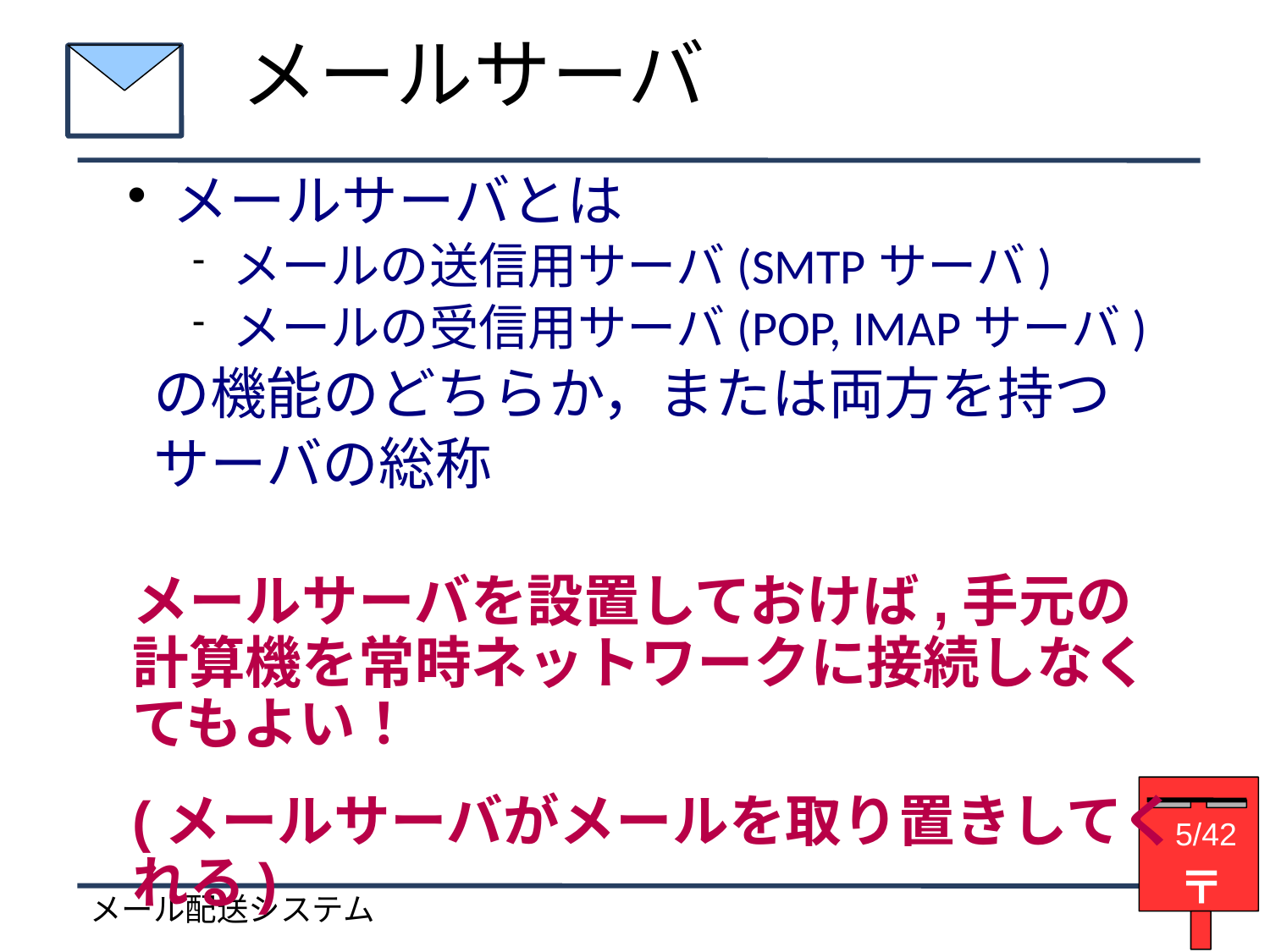

メールサーバ
メールサーバとは
メールの送信用サーバ(SMTPサーバ)
メールの受信用サーバ(POP, IMAPサーバ)
 の機能のどちらか，または両方を持つ
 サーバの総称
メールサーバを設置しておけば,手元の計算機を常時ネットワークに接続しなくてもよい！
(メールサーバがメールを取り置きしてくれる)